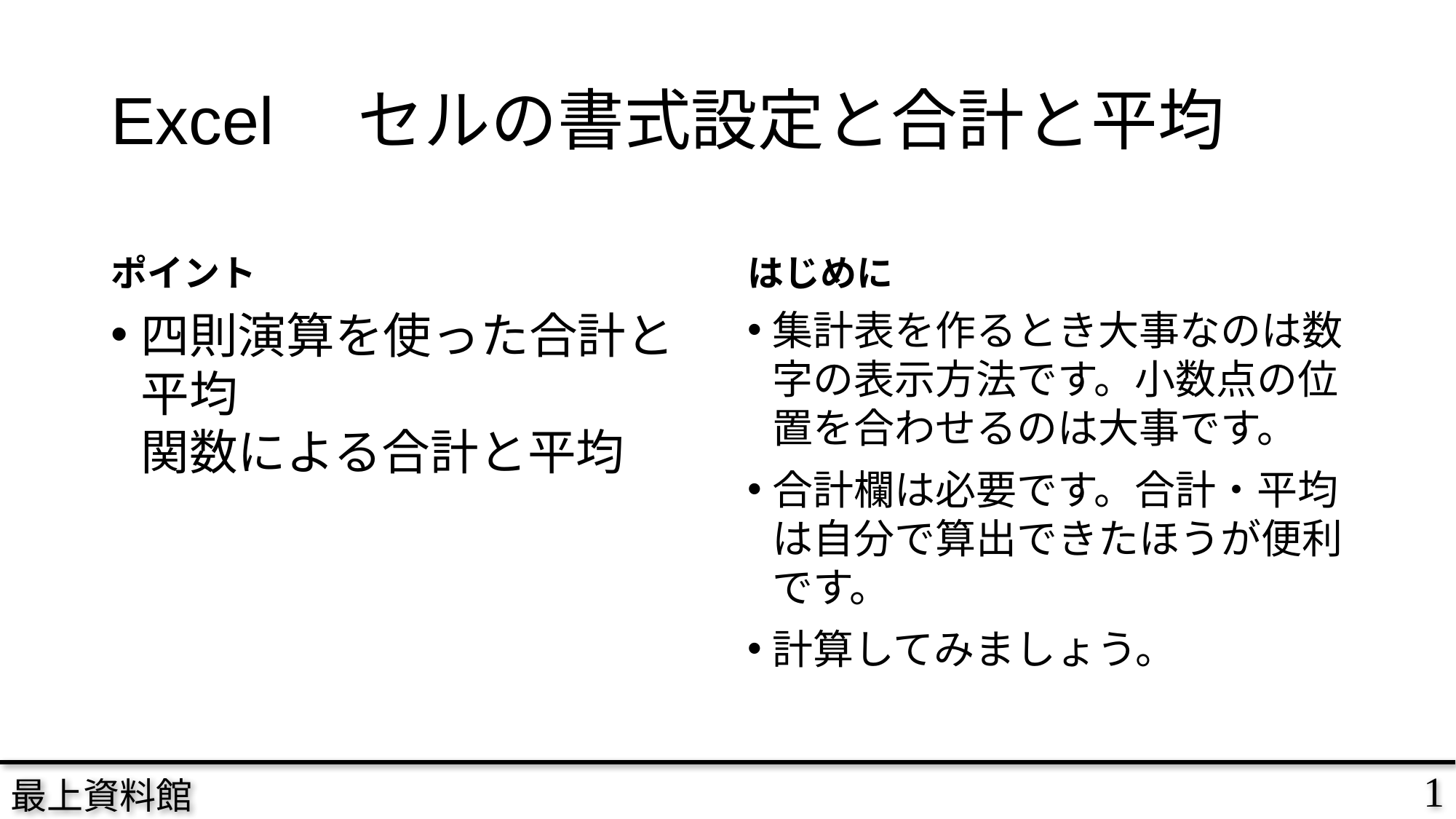

# Excel　セルの書式設定と合計と平均
ポイント
はじめに
四則演算を使った合計と平均
関数による合計と平均
集計表を作るとき大事なのは数字の表示方法です。小数点の位置を合わせるのは大事です。
合計欄は必要です。合計・平均は自分で算出できたほうが便利です。
計算してみましょう。